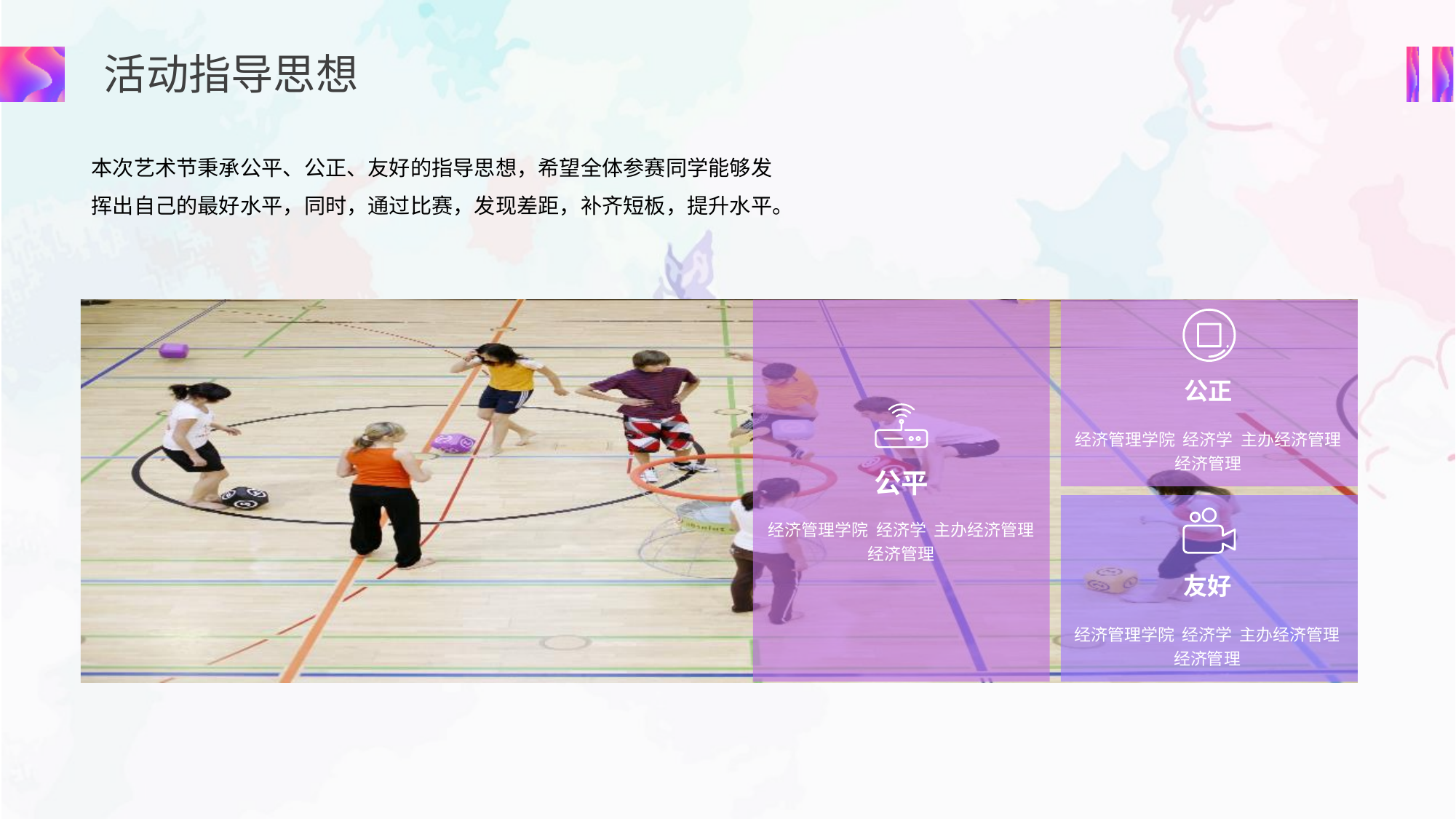

本次艺术节秉承公平、公正、友好的指导思想，希望全体参赛同学能够发挥出自己的最好水平，同时，通过比赛，发现差距，补齐短板，提升水平。

公正

公平
经济管理学院  经济学  主办经济管理经济管理
经济管理学院  经济学  主办经济管理经济管理

友好
经济管理学院  经济学  主办经济管理经济管理